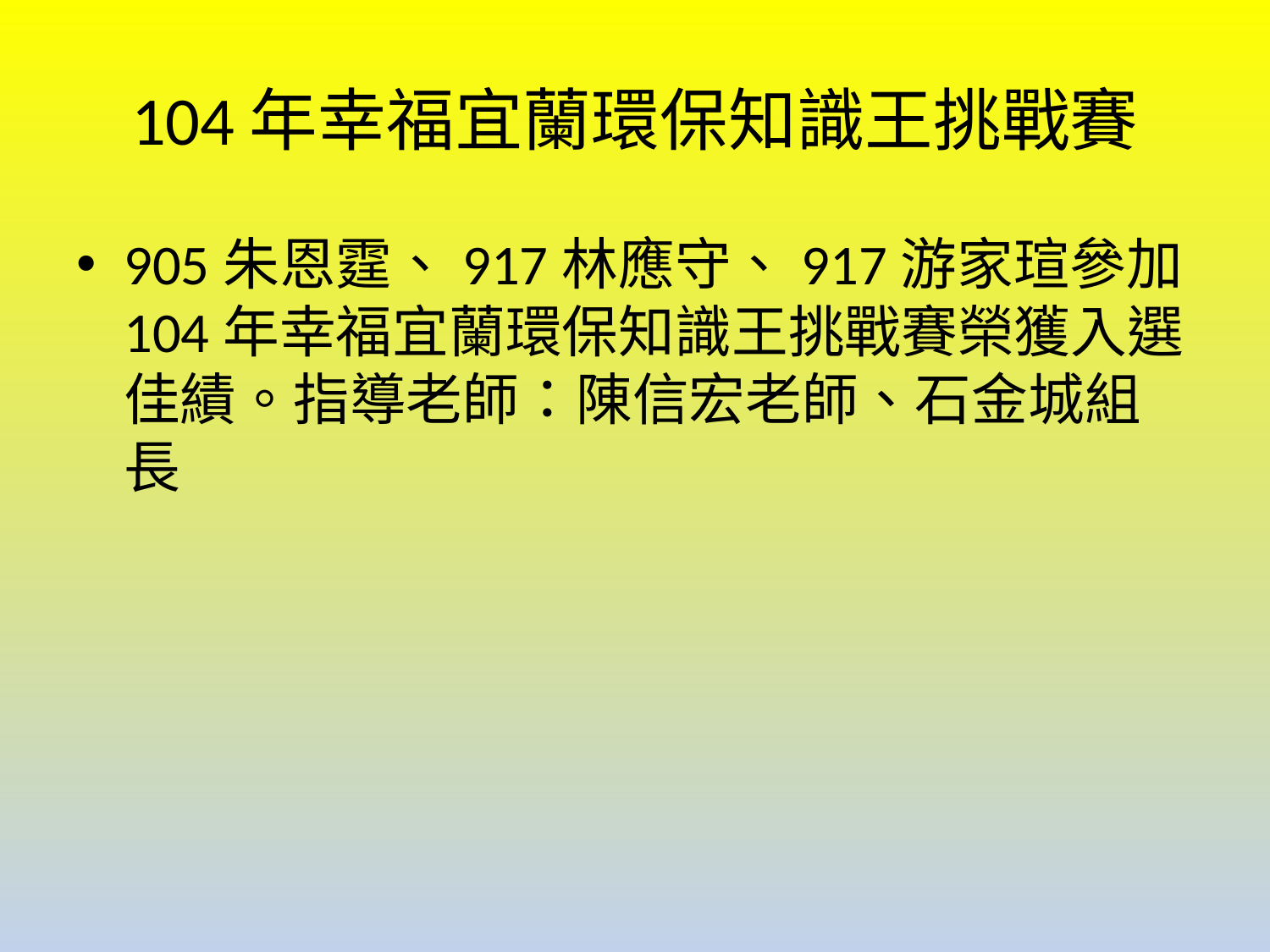

# 104年幸福宜蘭環保知識王挑戰賽
905朱恩霆、917林應守、917游家瑄參加104年幸福宜蘭環保知識王挑戰賽榮獲入選佳績。指導老師：陳信宏老師、石金城組長